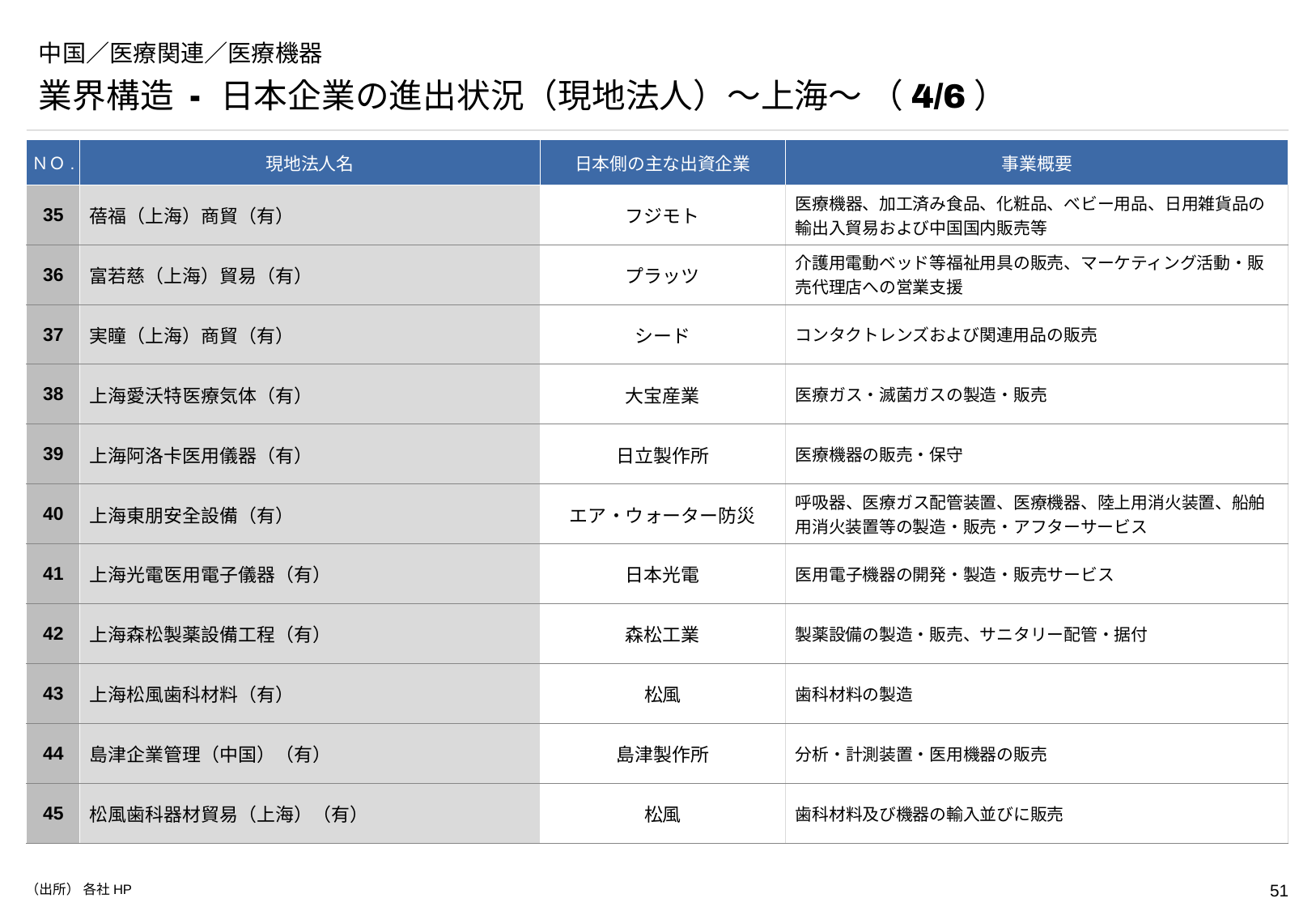

# 中国／医療関連／医療機器
業界構造 - 日本企業の進出状況（現地法人）～上海～ （4/6）
| ＮＯ. | 現地法人名 | 日本側の主な出資企業 | 事業概要 |
| --- | --- | --- | --- |
| 35 | 蓓福（上海）商貿（有） | フジモト | 医療機器、加工済み食品、化粧品、べビー用品、日用雑貨品の輸出入貿易および中国国内販売等 |
| 36 | 富若慈（上海）貿易（有） | プラッツ | 介護用電動ベッド等福祉用具の販売、マーケティング活動・販売代理店への営業支援 |
| 37 | 実瞳（上海）商貿（有） | シード | コンタクトレンズおよび関連用品の販売 |
| 38 | 上海愛沃特医療気体（有） | 大宝産業 | 医療ガス・滅菌ガスの製造・販売 |
| 39 | 上海阿洛卡医用儀器（有） | 日立製作所 | 医療機器の販売・保守 |
| 40 | 上海東朋安全設備（有） | エア・ウォーター防災 | 呼吸器、医療ガス配管装置、医療機器、陸上用消火装置、船舶用消火装置等の製造・販売・アフターサービス |
| 41 | 上海光電医用電子儀器（有） | 日本光電 | 医用電子機器の開発・製造・販売サービス |
| 42 | 上海森松製薬設備工程（有） | 森松工業 | 製薬設備の製造・販売、サニタリー配管・据付 |
| 43 | 上海松風歯科材料（有） | 松風 | 歯科材料の製造 |
| 44 | 島津企業管理（中国）（有） | 島津製作所 | 分析・計測装置・医用機器の販売 |
| 45 | 松風歯科器材貿易（上海）（有） | 松風 | 歯科材料及び機器の輸入並びに販売 |
（出所） 各社HP